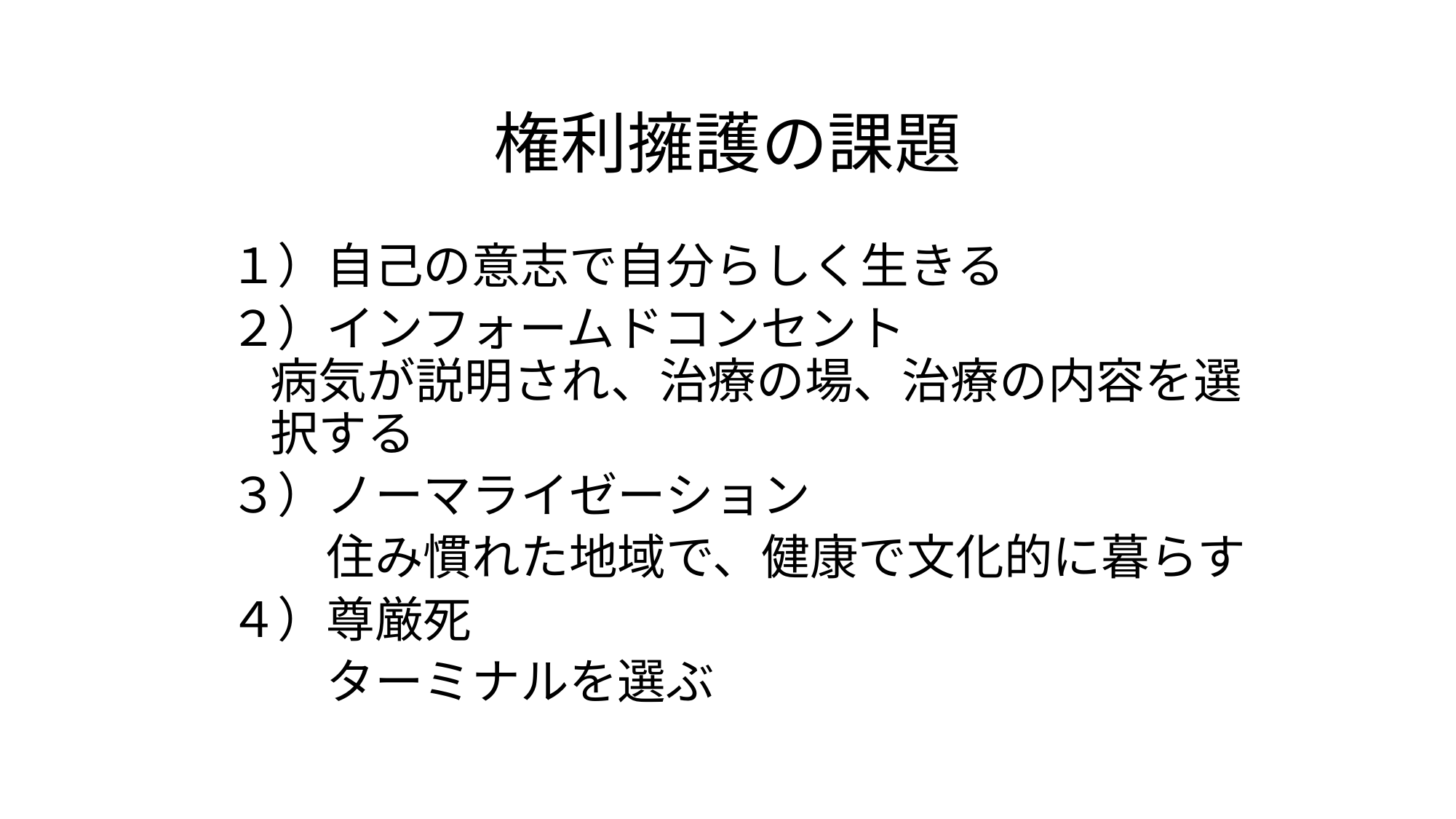

# 権利擁護の課題
１）自己の意志で自分らしく生きる
２）インフォームドコンセント
病気が説明され、治療の場、治療の内容を選択する
３）ノーマライゼーション
　　住み慣れた地域で、健康で文化的に暮らす
４）尊厳死
　　ターミナルを選ぶ